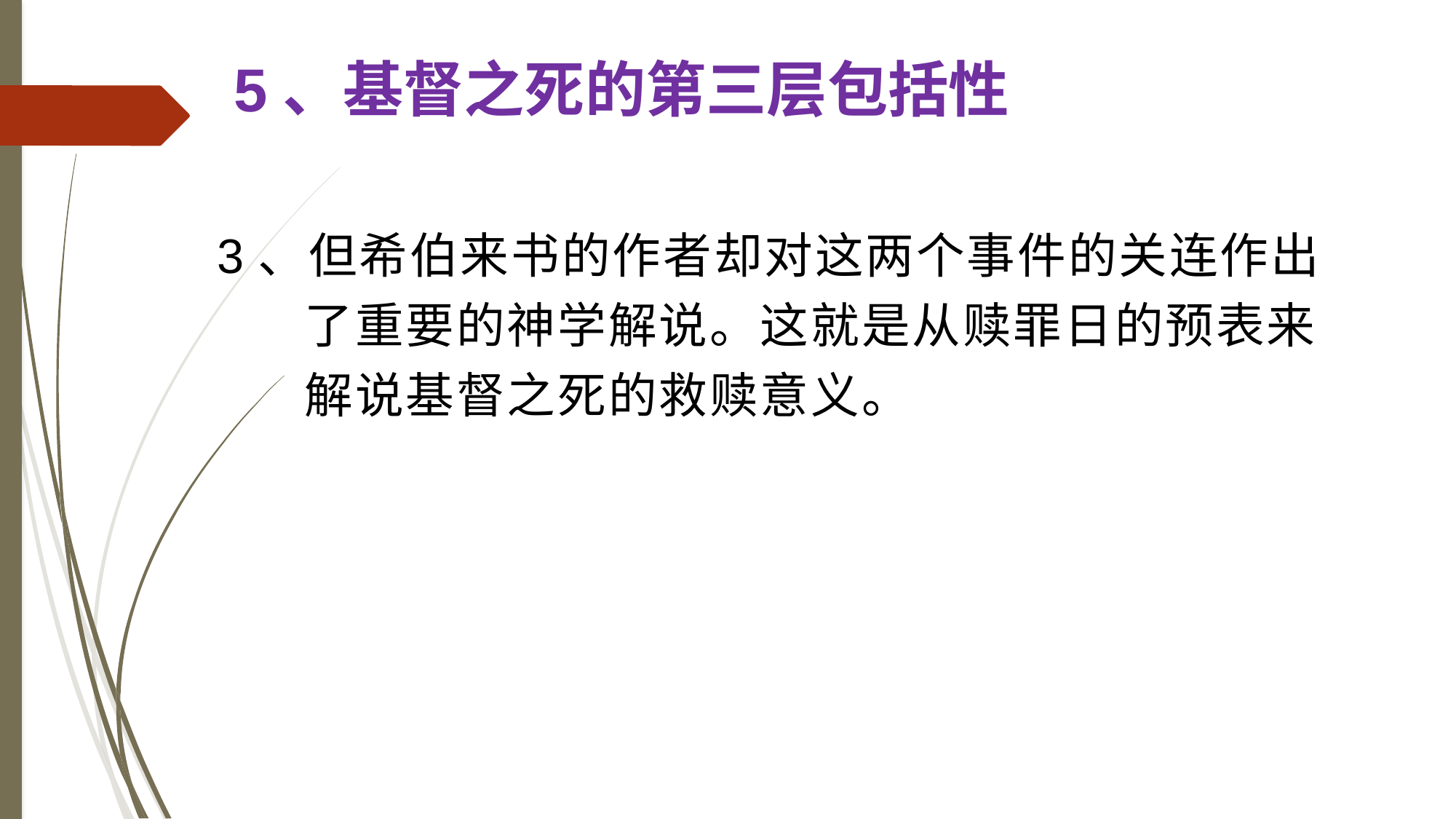

# 5、基督之死的第三层包括性
3、但希伯来书的作者却对这两个事件的关连作出了重要的神学解说。这就是从赎罪日的预表来解说基督之死的救赎意义。